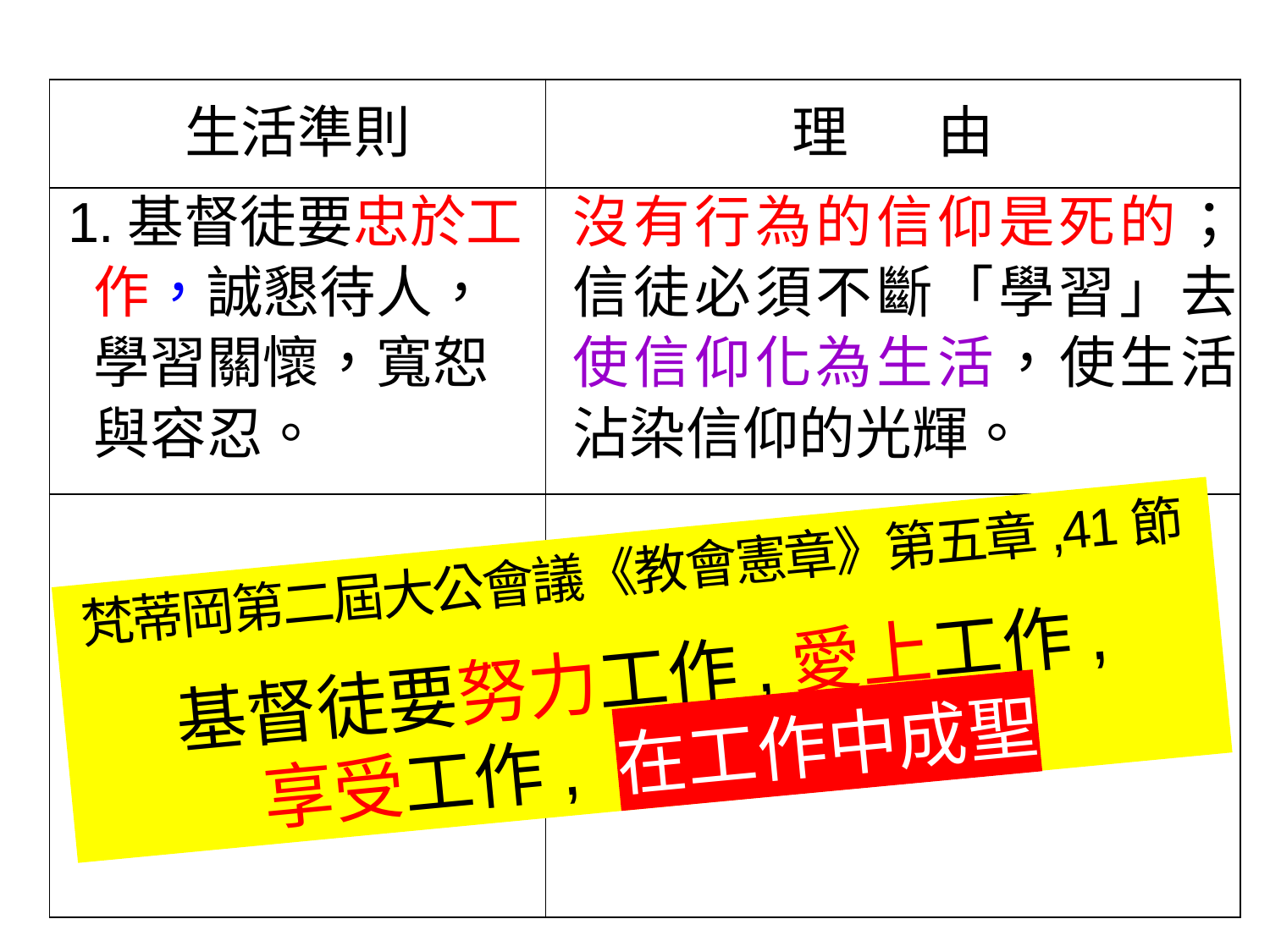

| 生活準則 | 理 由 |
| --- | --- |
| 1.基督徒要忠於工 作，誠懇待人， 學習關懷，寬恕 與容忍。 | 沒有行為的信仰是死的；信徒必須不斷「學習」去使信仰化為生活，使生活沾染信仰的光輝。 |
|  |  |
梵蒂岡第二屆大公會議《教會憲章》第五章,41節
基督徒要努力工作,愛上工作,
享受工作, 在工作中成聖